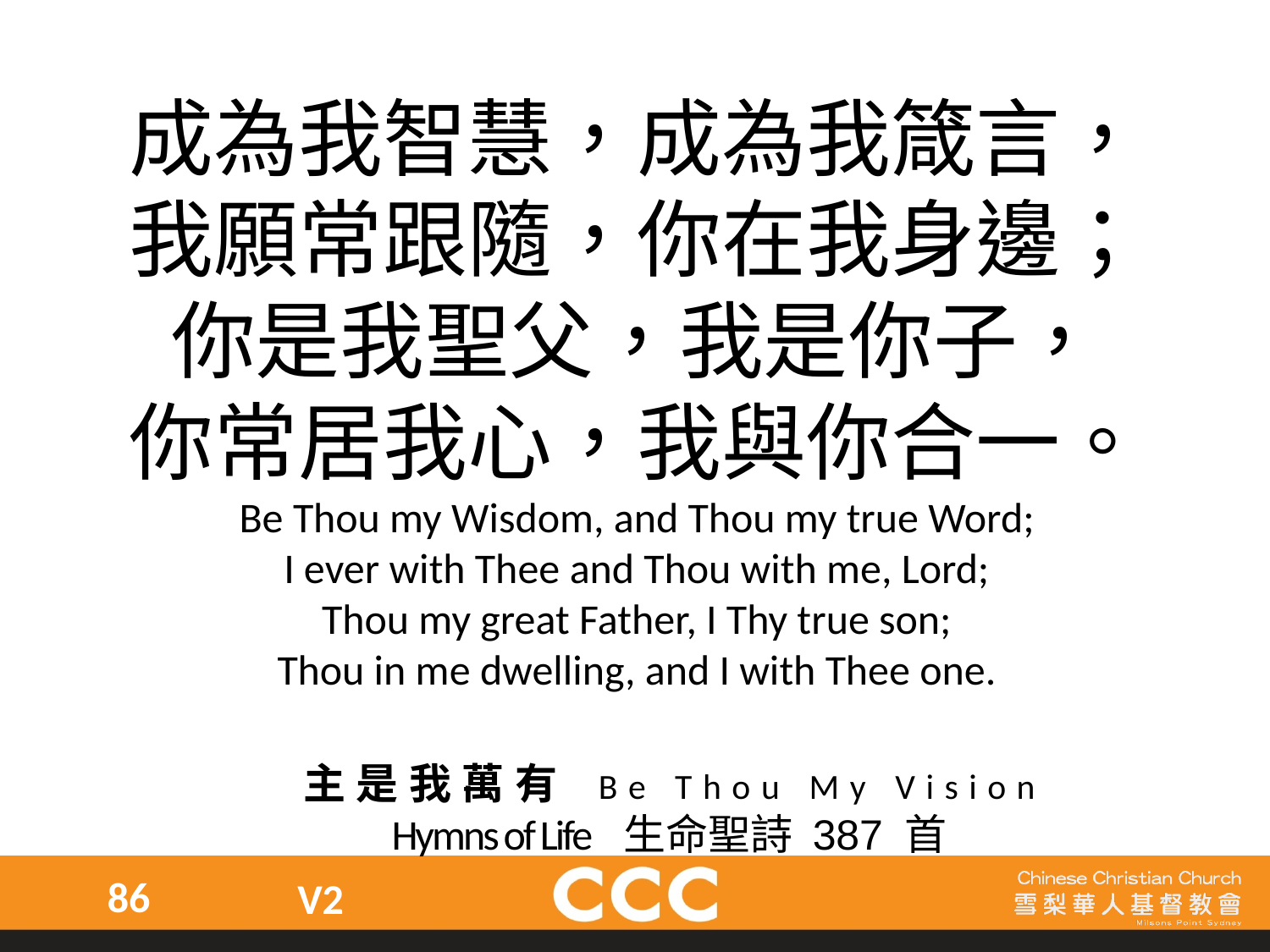

成為我智慧，成為我箴言，
我願常跟隨，你在我身邊；
你是我聖父，我是你子，
你常居我心，我與你合一。
Be Thou my Wisdom, and Thou my true Word;
I ever with Thee and Thou with me, Lord;
Thou my great Father, I Thy true son;
Thou in me dwelling, and I with Thee one.
主是我萬有 Be Thou My Vision
Hymns of Life   生命聖詩 387 首
86
V2